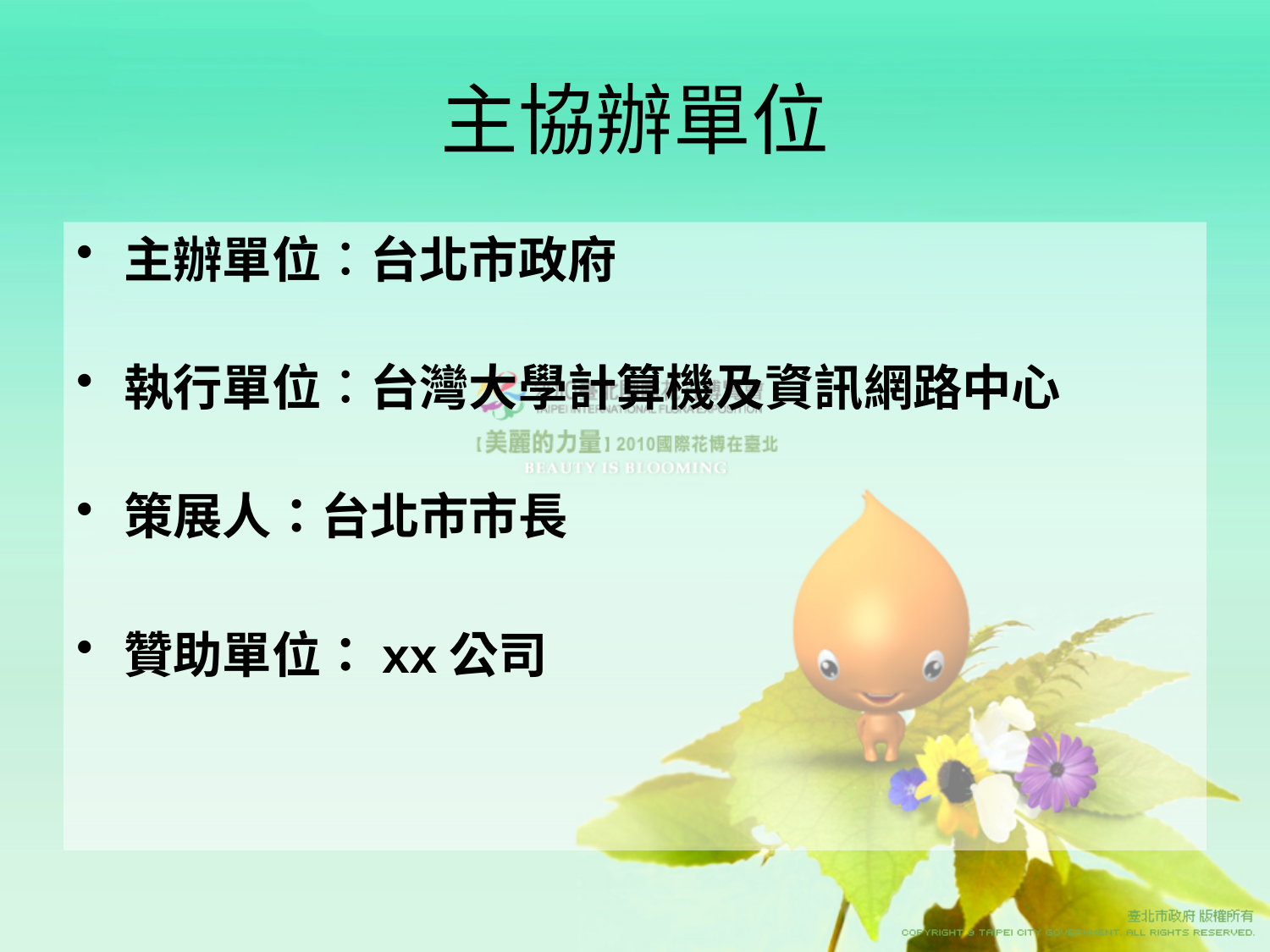

# 主協辦單位
主辦單位︰台北市政府
執行單位︰台灣大學計算機及資訊網路中心
策展人：台北市市長

贊助單位：xx公司